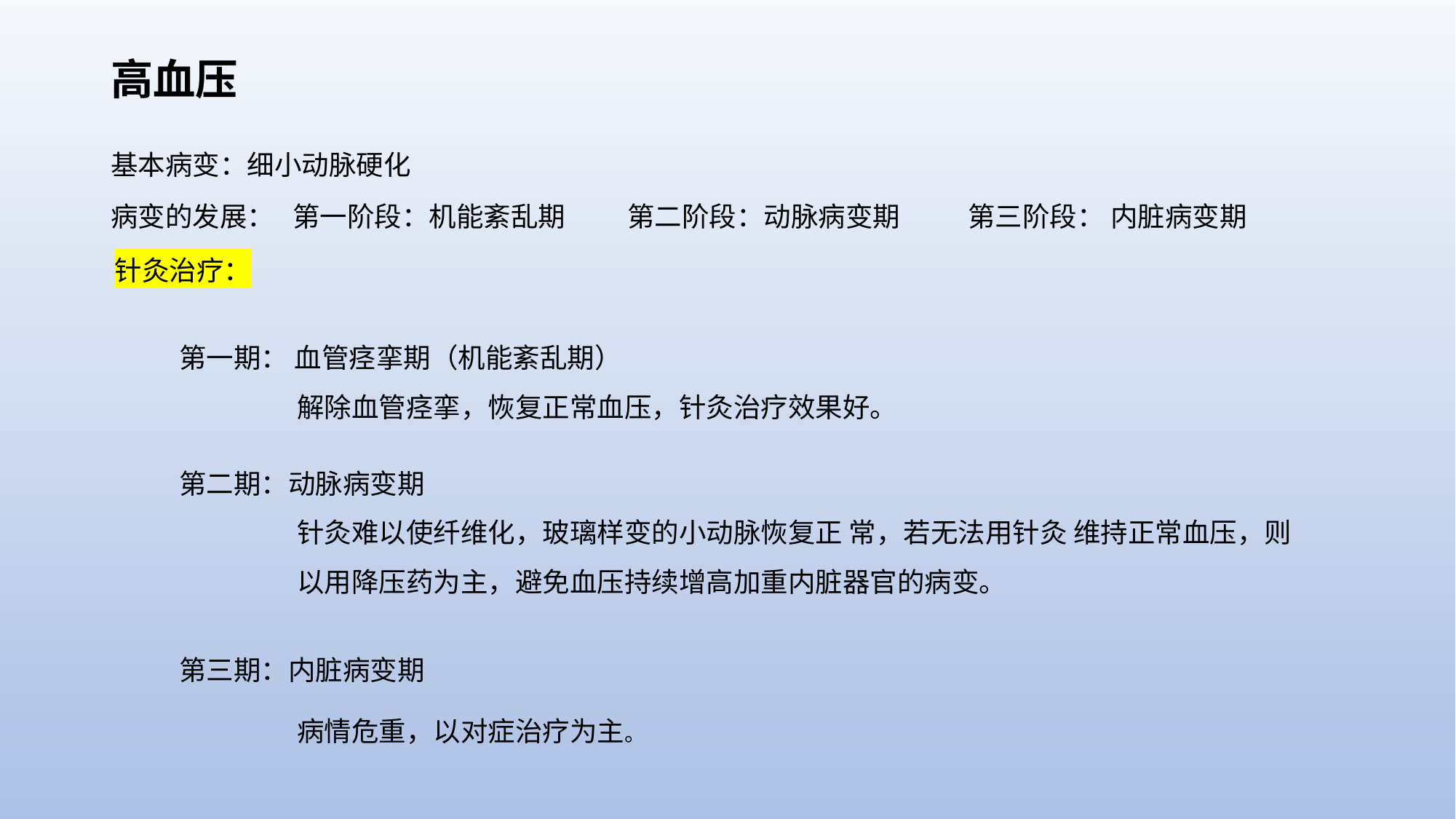

# 高血压
基本病变：细小动脉硬化
病变的发展：   第一阶段：机能紊乱期          第二阶段：动脉病变期           第三阶段： 内脏病变期
针灸治疗：
第一期： 血管痉挛期（机能紊乱期）
                  解除血管痉挛，恢复正常血压，针灸治疗效果好。

第二期：动脉病变期
                  针灸难以使纤维化，玻璃样变的小动脉恢复正 常，若无法用针灸 维持正常血压，则
                  以用降压药为主，避免血压持续增高加重内脏器官的病变。

第三期：内脏病变期
                  病情危重，以对症治疗为主。